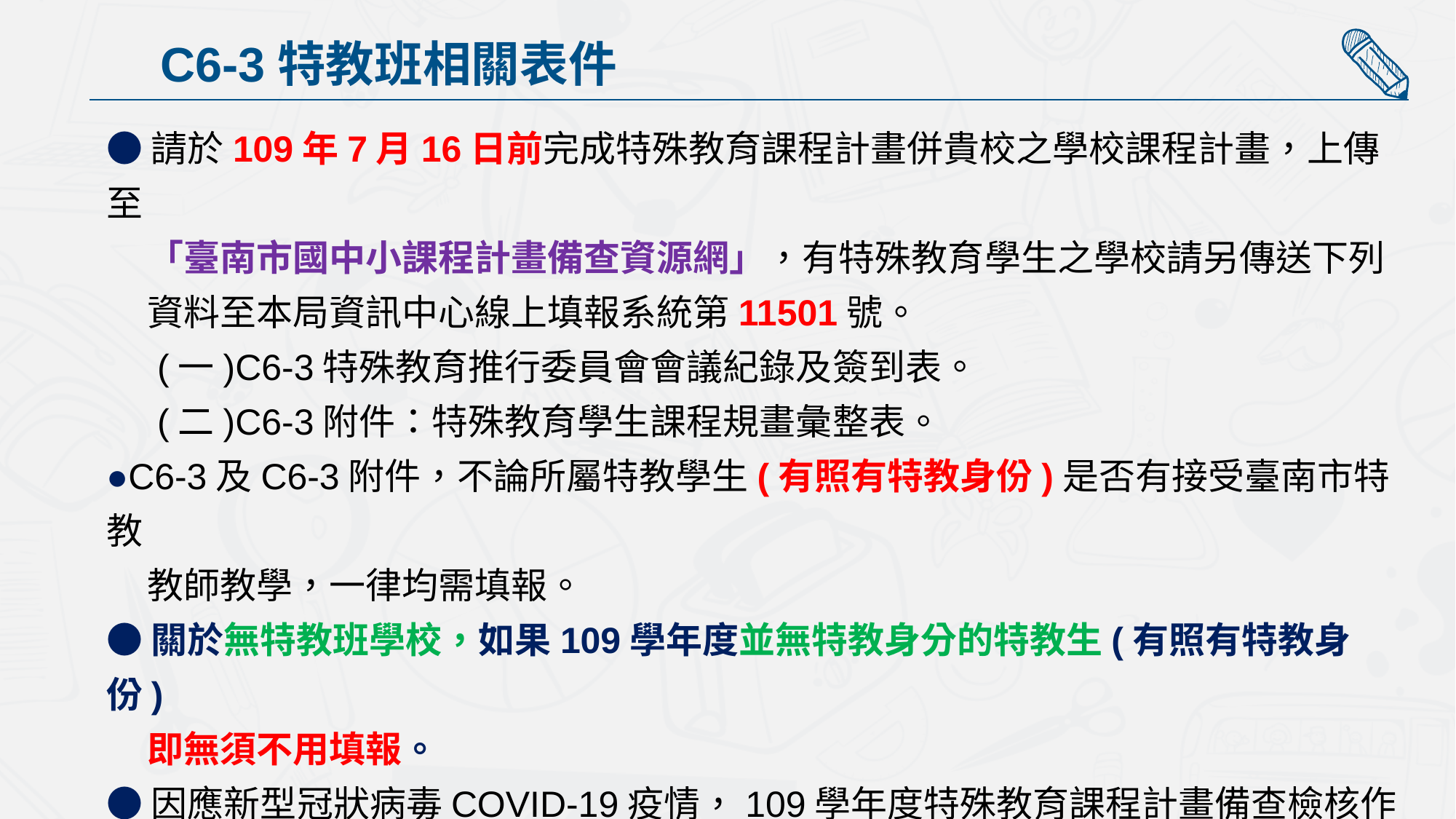

C6-3特教班相關表件
●請於109年7月16日前完成特殊教育課程計畫併貴校之學校課程計畫，上傳至
    「臺南市國中小課程計畫備查資源網」，有特殊教育學生之學校請另傳送下列
    資料至本局資訊中心線上填報系統第11501號。
     (一)C6-3特殊教育推行委員會會議紀錄及簽到表。
     (二)C6-3附件：特殊教育學生課程規畫彙整表。
●C6-3及C6-3附件，不論所屬特教學生(有照有特教身份)是否有接受臺南市特教
    教師教學，一律均需填報。
●關於無特教班學校，如果109學年度並無特教身分的特教生(有照有特教身份)
    即無須不用填報。
●因應新型冠狀病毒COVID-19疫情，109學年度特殊教育課程計畫備查檢核作業
    說明改採線上課程辦理，掛載於教育局愛課網。